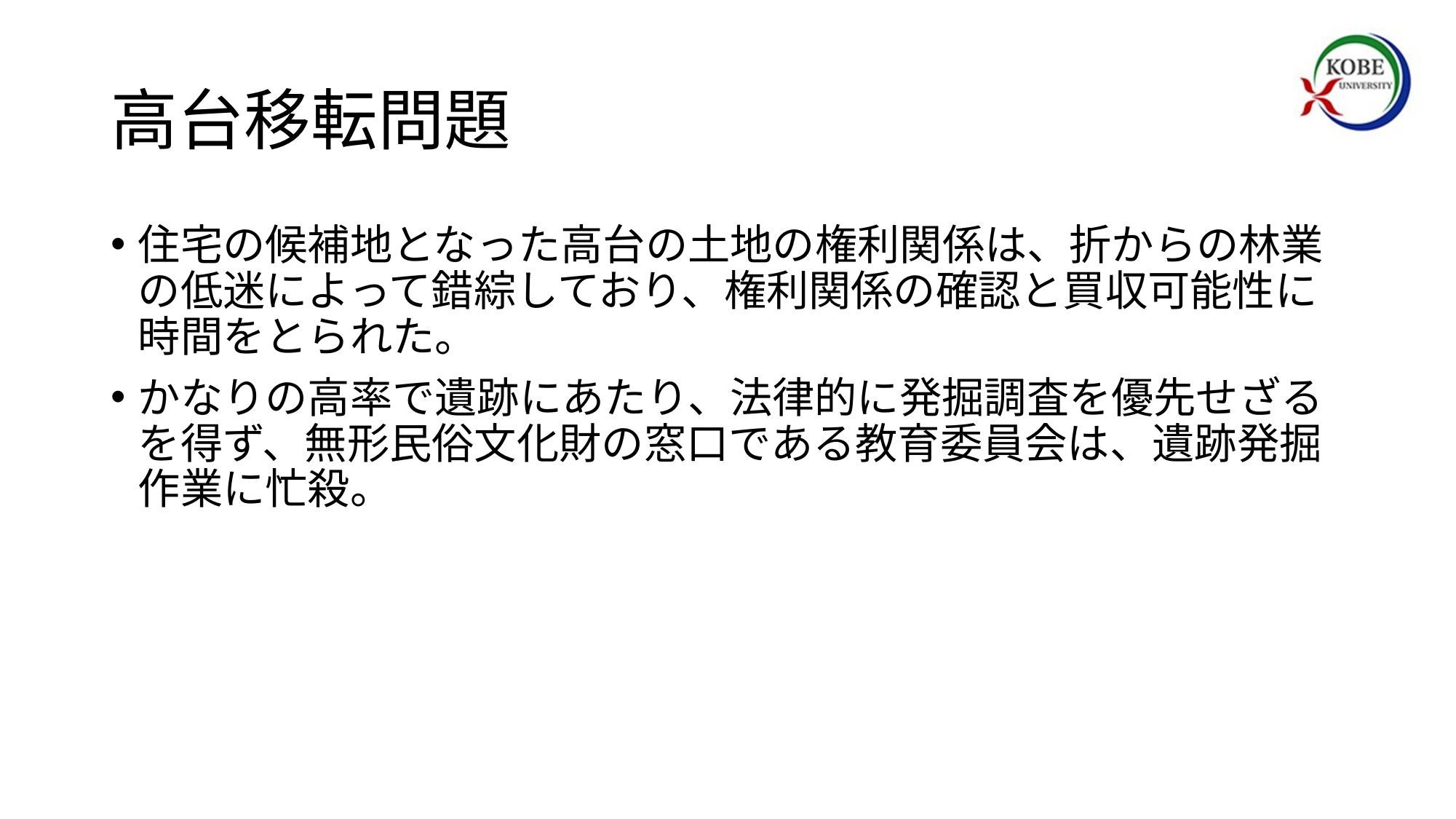

# 高台移転問題
住宅の候補地となった高台の土地の権利関係は、折からの林業の低迷によって錯綜しており、権利関係の確認と買収可能性に時間をとられた。
かなりの高率で遺跡にあたり、法律的に発掘調査を優先せざるを得ず、無形民俗文化財の窓口である教育委員会は、遺跡発掘作業に忙殺。